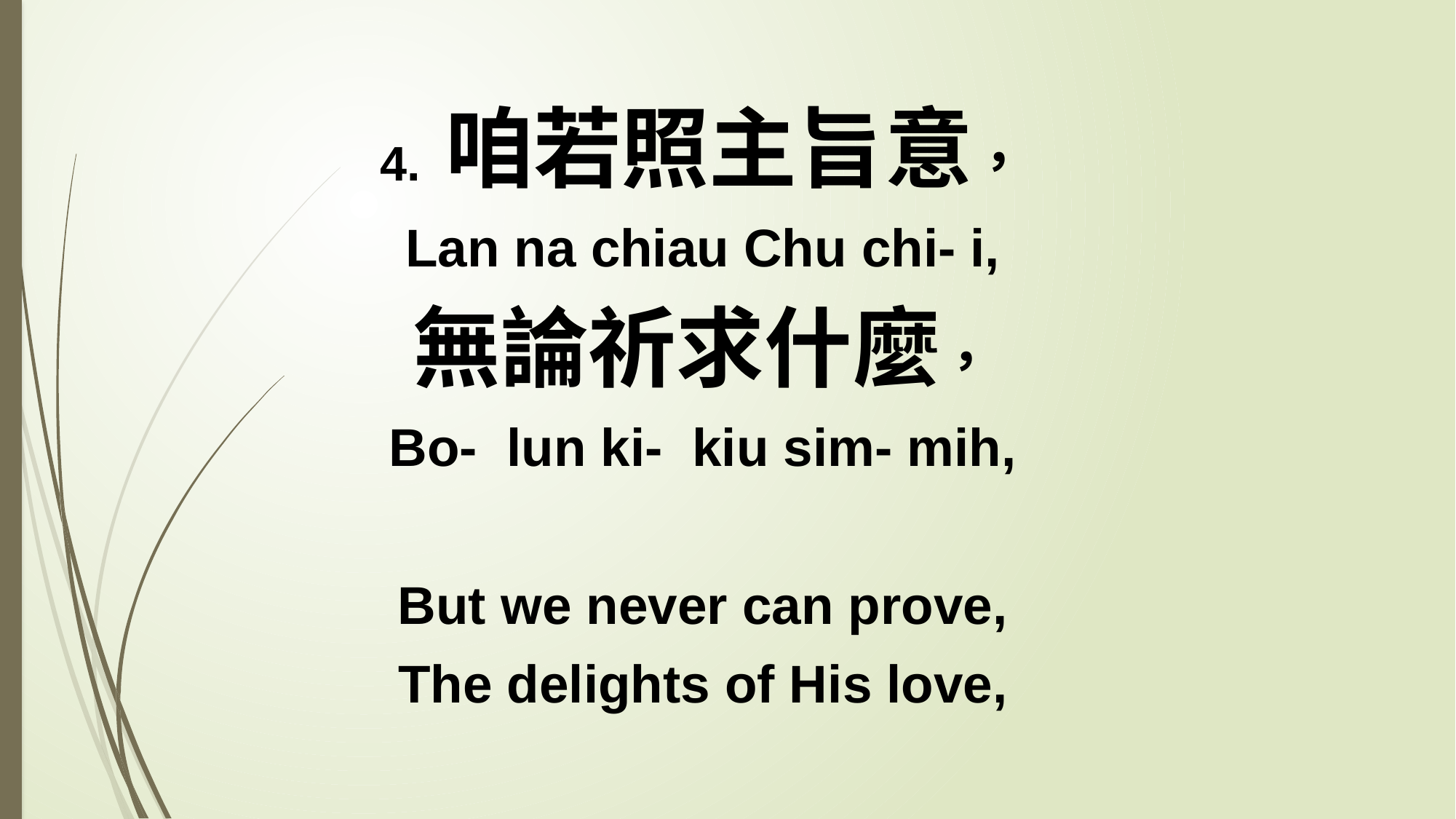

4. 咱若照主旨意，
Lan na chiau Chu chi- i,
無論祈求什麼，
Bo-  lun ki-  kiu sim- mih,

But we never can prove,
The delights of His love,